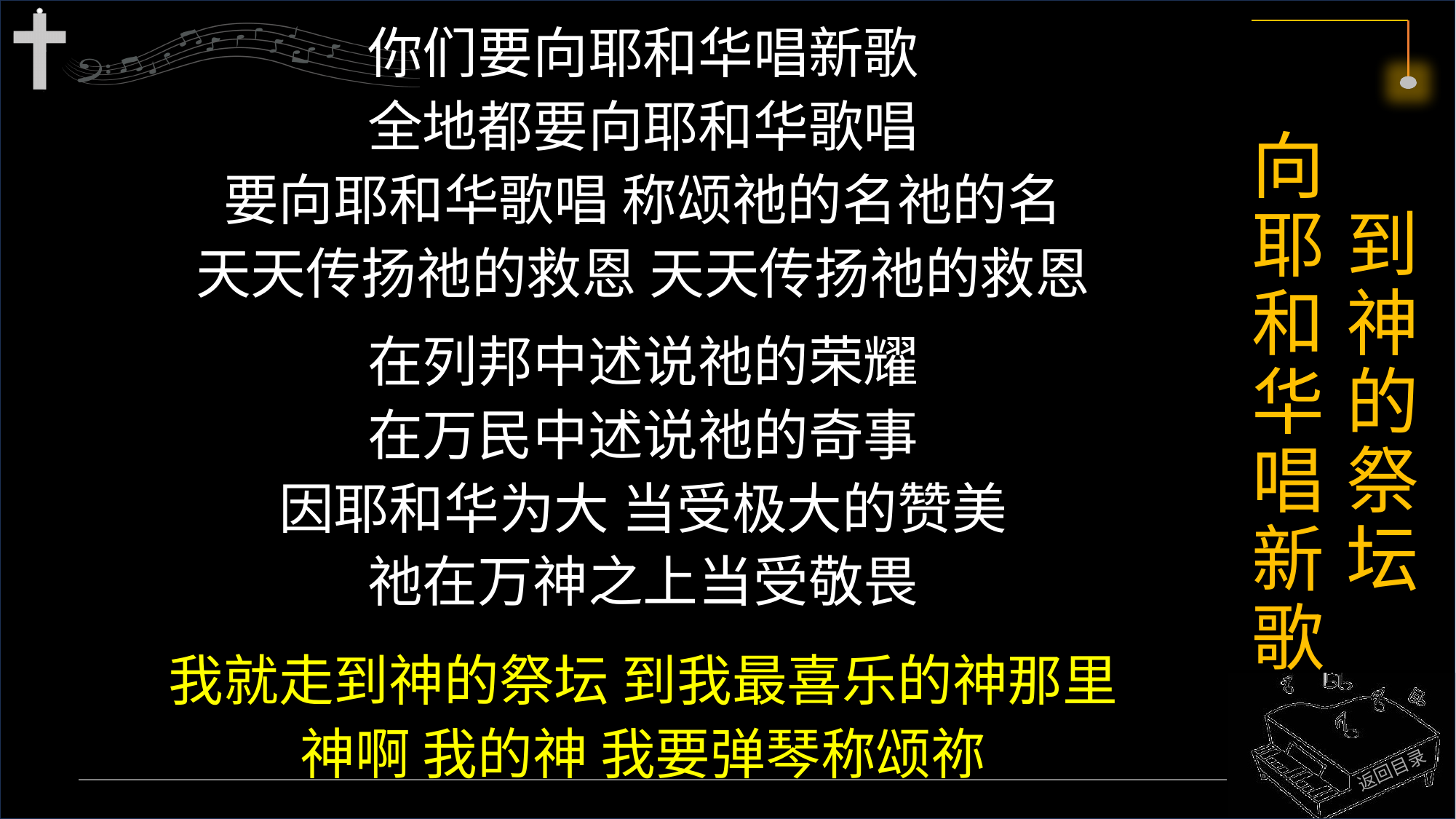

你们要向耶和华唱新歌
全地都要向耶和华歌唱
要向耶和华歌唱 称颂祂的名祂的名
天天传扬祂的救恩 天天传扬祂的救恩

在列邦中述说祂的荣耀
在万民中述说祂的奇事
因耶和华为大 当受极大的赞美
祂在万神之上当受敬畏

我就走到神的祭坛 到我最喜乐的神那里
神啊 我的神 我要弹琴称颂祢
# 向耶和华唱新歌
到神的祭坛